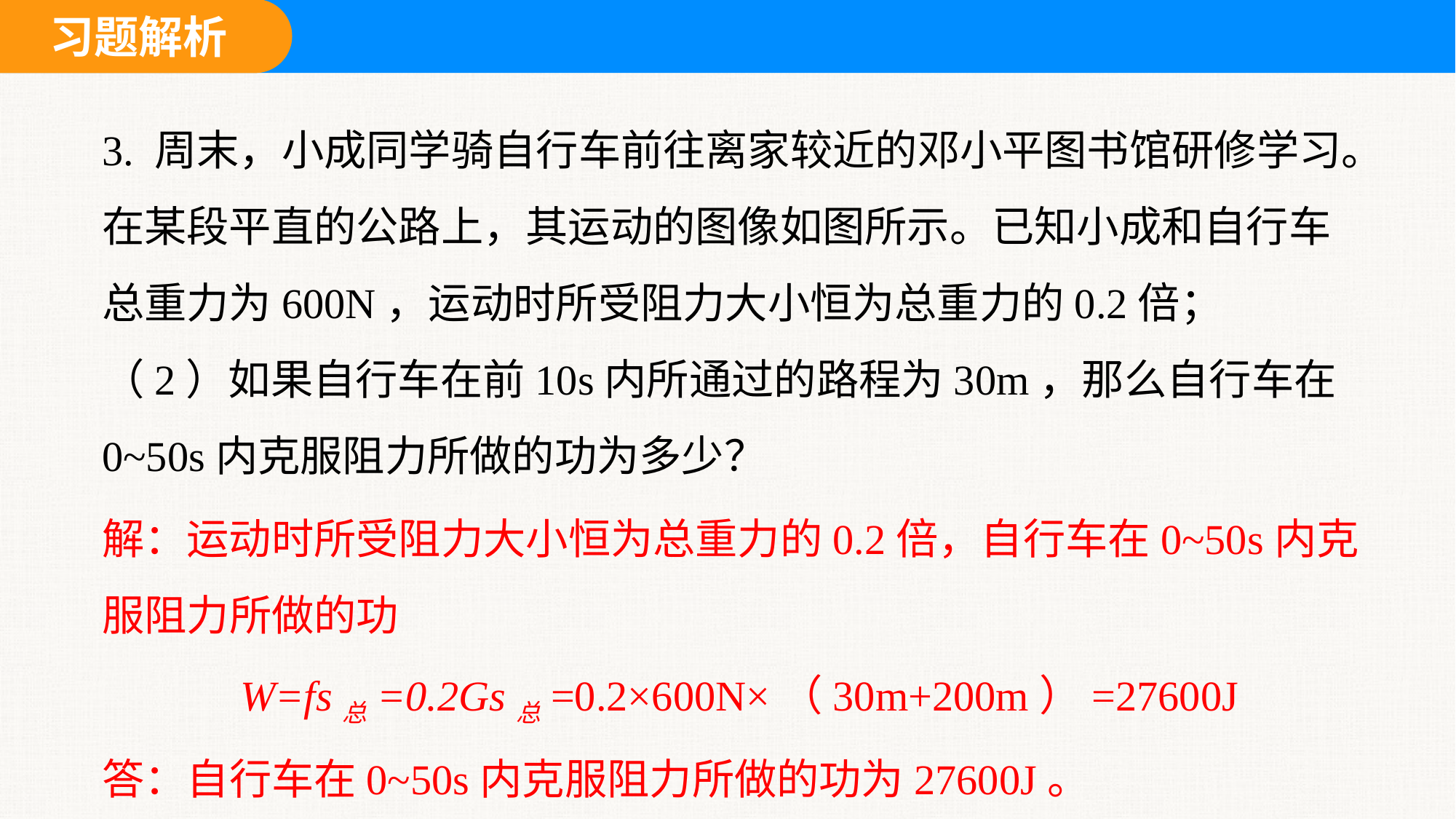

3. 周末，小成同学骑自行车前往离家较近的邓小平图书馆研修学习。在某段平直的公路上，其运动的图像如图所示。已知小成和自行车总重力为600N，运动时所受阻力大小恒为总重力的0.2倍；
（2）如果自行车在前10s内所通过的路程为30m，那么自行车在0~50s内克服阻力所做的功为多少？
解：运动时所受阻力大小恒为总重力的0.2倍，自行车在0~50s内克服阻力所做的功
W=fs总=0.2Gs总=0.2×600N×（30m+200m）=27600J
答：自行车在0~50s内克服阻力所做的功为27600J。